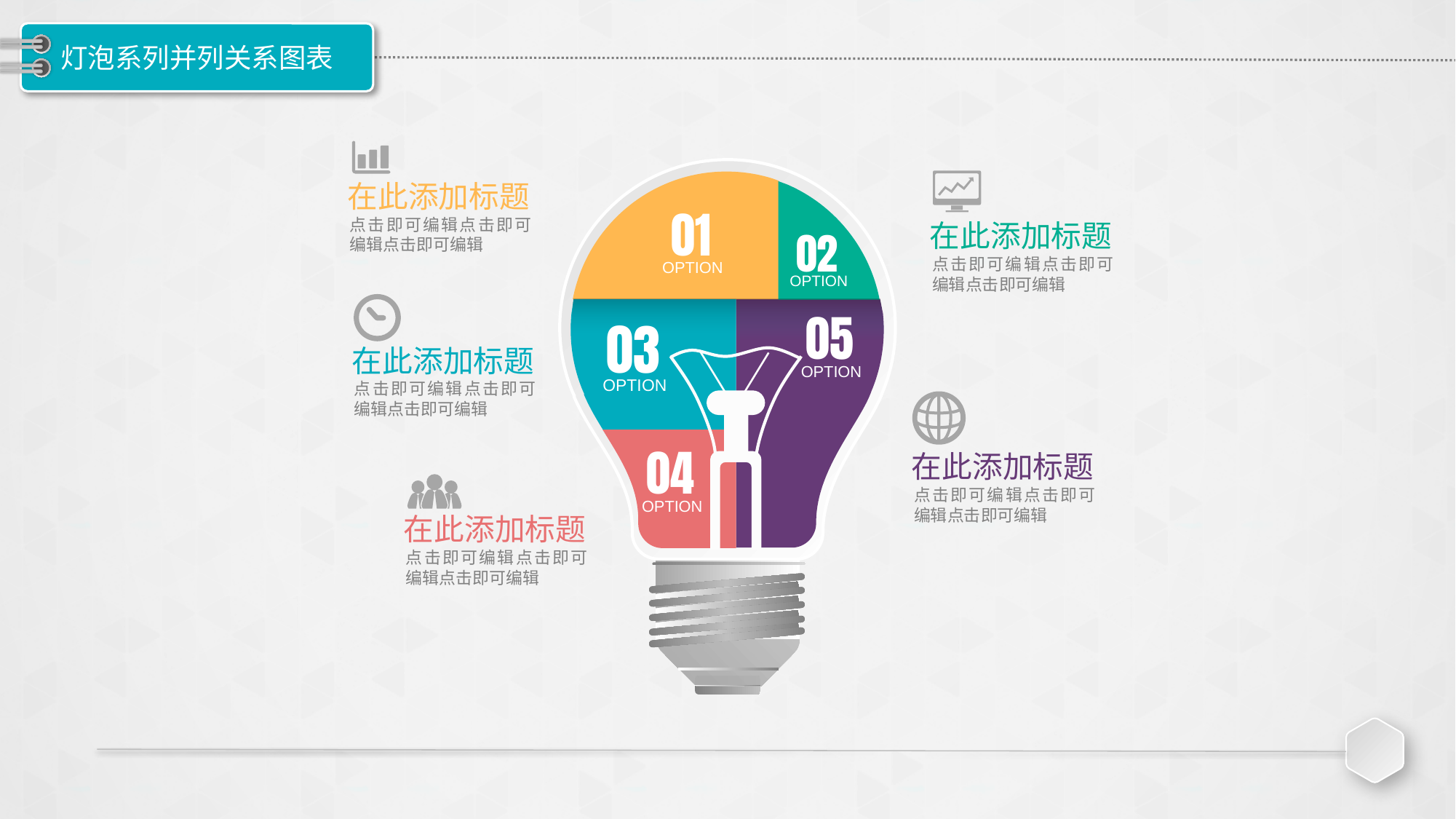

# 灯泡系列并列关系图表

在此添加标题
点击即可编辑点击即可编辑点击即可编辑
01
OPTION
在此添加标题
点击即可编辑点击即可编辑点击即可编辑
02
OPTION

05
OPTION
03
OPTION
在此添加标题
点击即可编辑点击即可编辑点击即可编辑

04
OPTION
在此添加标题
点击即可编辑点击即可编辑点击即可编辑

在此添加标题
点击即可编辑点击即可编辑点击即可编辑
117